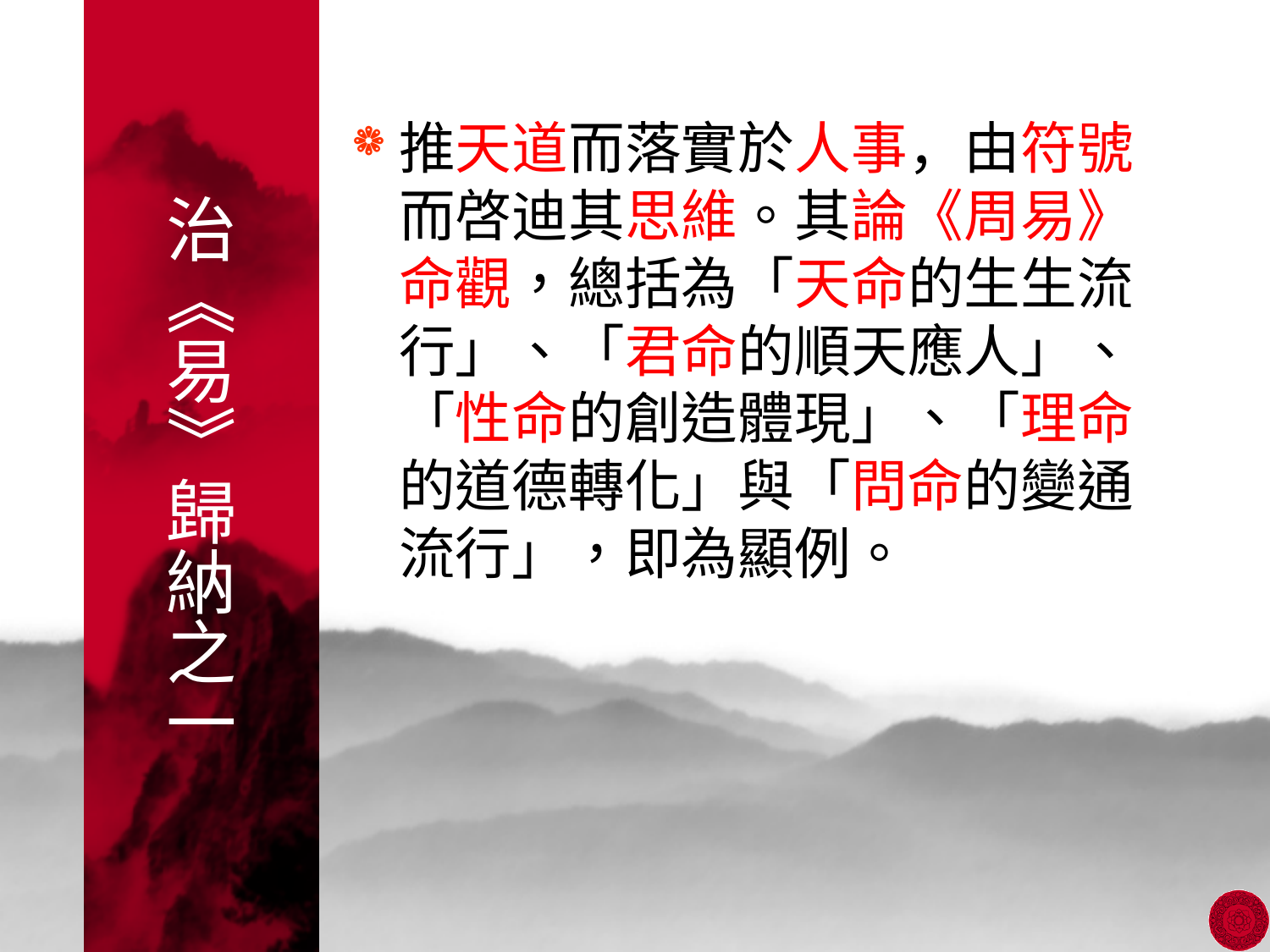

推天道而落實於人事，由符號而啓迪其思維。其論《周易》命觀，總括為「天命的生生流行」、「君命的順天應人」、「性命的創造體現」、「理命的道德轉化」與「問命的變通流行」，即為顯例。
# 治《易》歸納之一